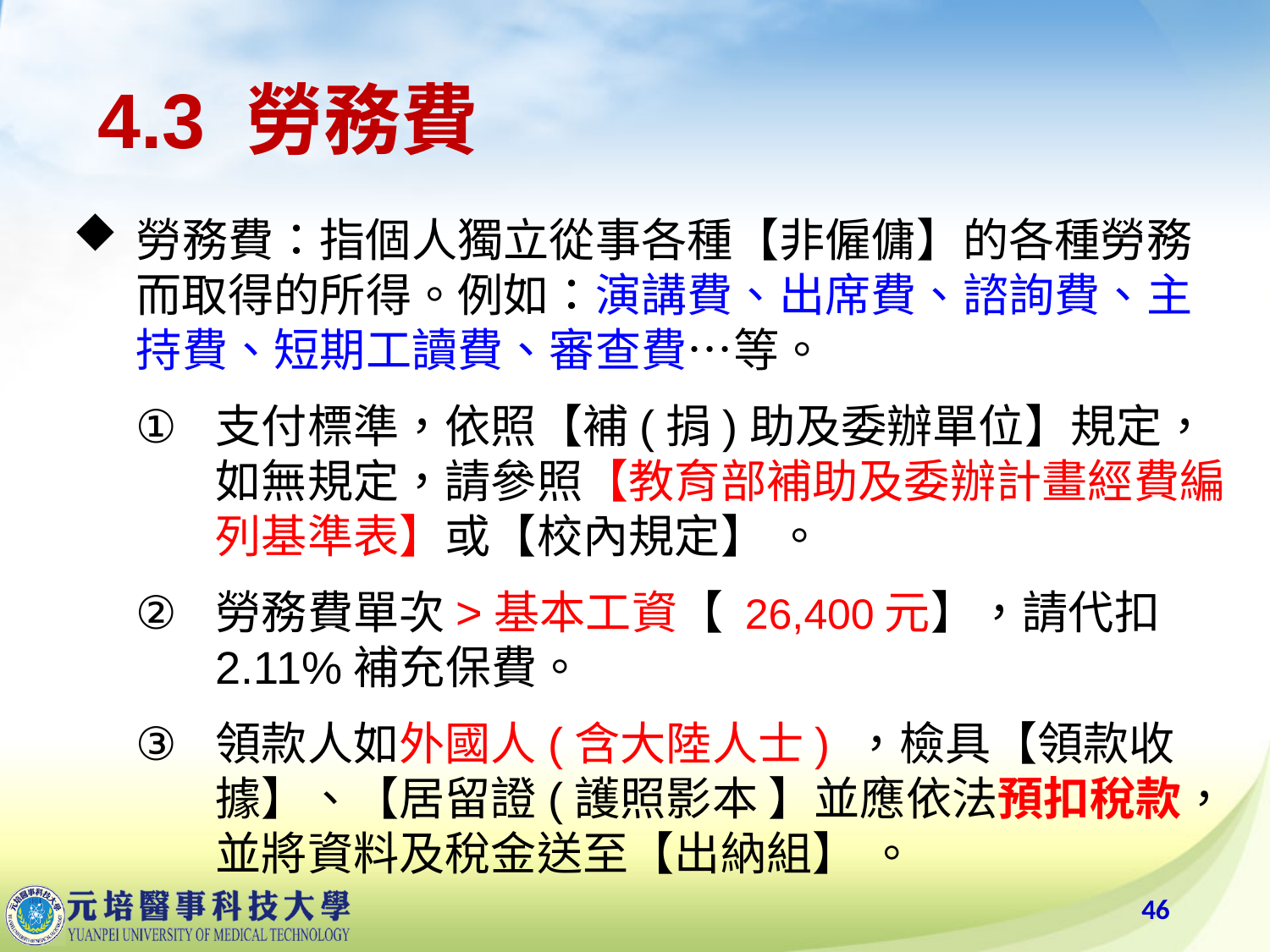

# 4.3 勞務費
勞務費：指個人獨立從事各種【非僱傭】的各種勞務而取得的所得。例如：演講費、出席費、諮詢費、主持費、短期工讀費、審查費…等。
支付標準，依照【補(捐)助及委辦單位】規定，如無規定，請參照【教育部補助及委辦計畫經費編列基準表】或【校內規定】 。
勞務費單次>基本工資【 26,400元】，請代扣2.11%補充保費。
領款人如外國人(含大陸人士) ，檢具【領款收據】、【居留證(護照影本 】並應依法預扣稅款，並將資料及稅金送至【出納組】 。

46